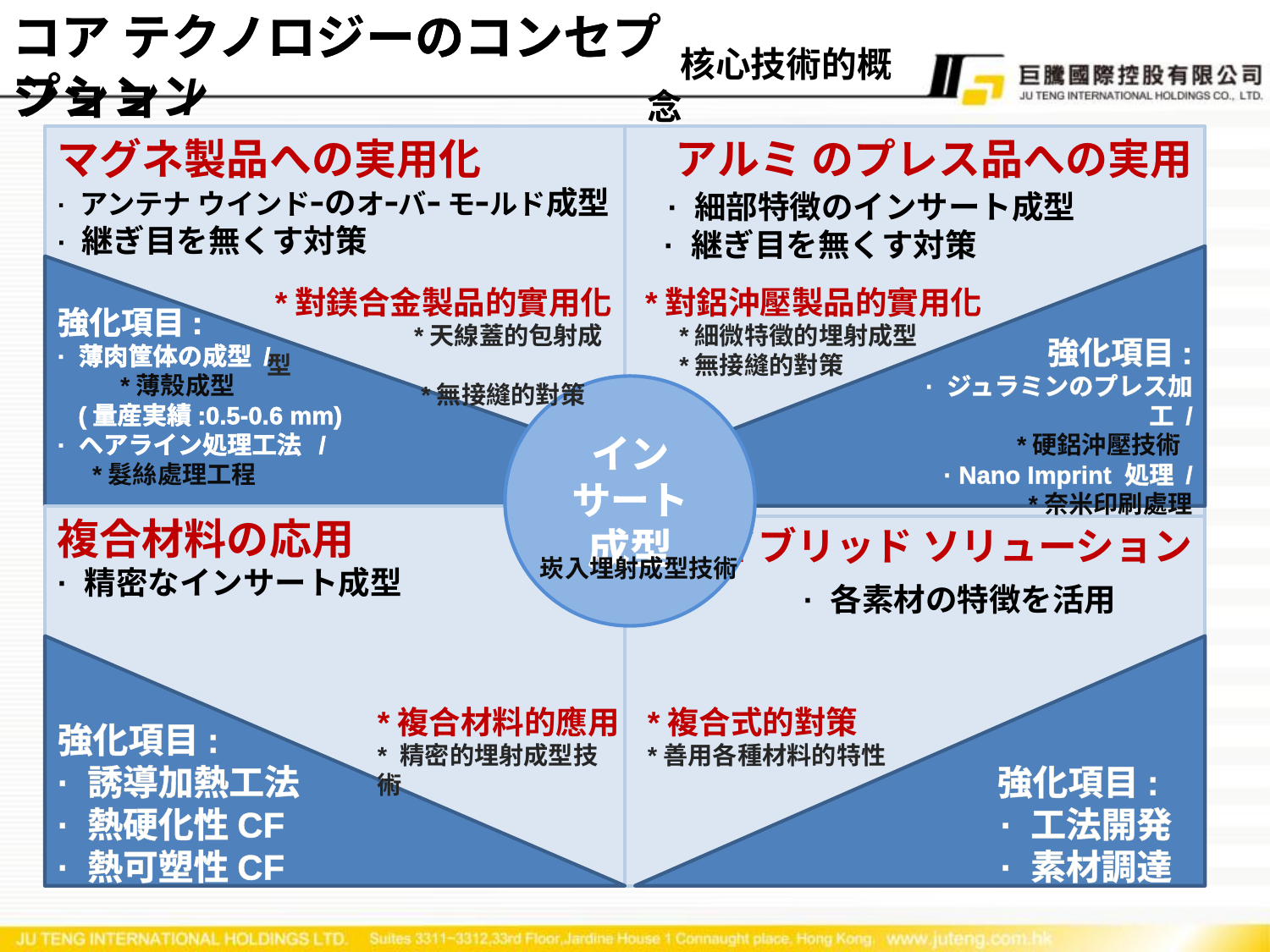

コア テクノロジーのコンセプション
コア テクノロジーのコンセプション /
   核心技術的概念
マグネ製品への実用化
· アンテナ ウインドｰのオｰバｰ モｰルド成型
· 継ぎ目を無くす対策
アルミ のプレス品への実用
　 · 細部特徴のインサート成型
　 · 継ぎ目を無くす対策

*對鎂合金製品的實用化
                     *天線蓋的包射成型
                      *無接縫的對策
*對鋁沖壓製品的實用化
      *細微特徵的埋射成型
      *無接縫的對策
強化項目:
· 薄肉筐体の成型 /
         *薄殼成型
   (量産実績:0.5-0.6 mm)
· ヘアライン処理工法  /
     *髮絲處理工程
強化項目:
· ジュラミンのプレス加工 /
*硬鋁沖壓技術
· Nano Imprint 処理 /
*奈米印刷處理
インサート
成型
複合材料の応用
· 精密なインサート成型
ハイブリッド ソリューション
　　　   · 各素材の特徴を活用
   崁入埋射成型技術
強化項目:
· 誘導加熱工法
· 熱硬化性CF
· 熱可塑性CF

       強化項目:
       · 工法開発
       · 素材調達
*複合材料的應用
* 精密的埋射成型技術

*複合式的對策
*善用各種材料的特性